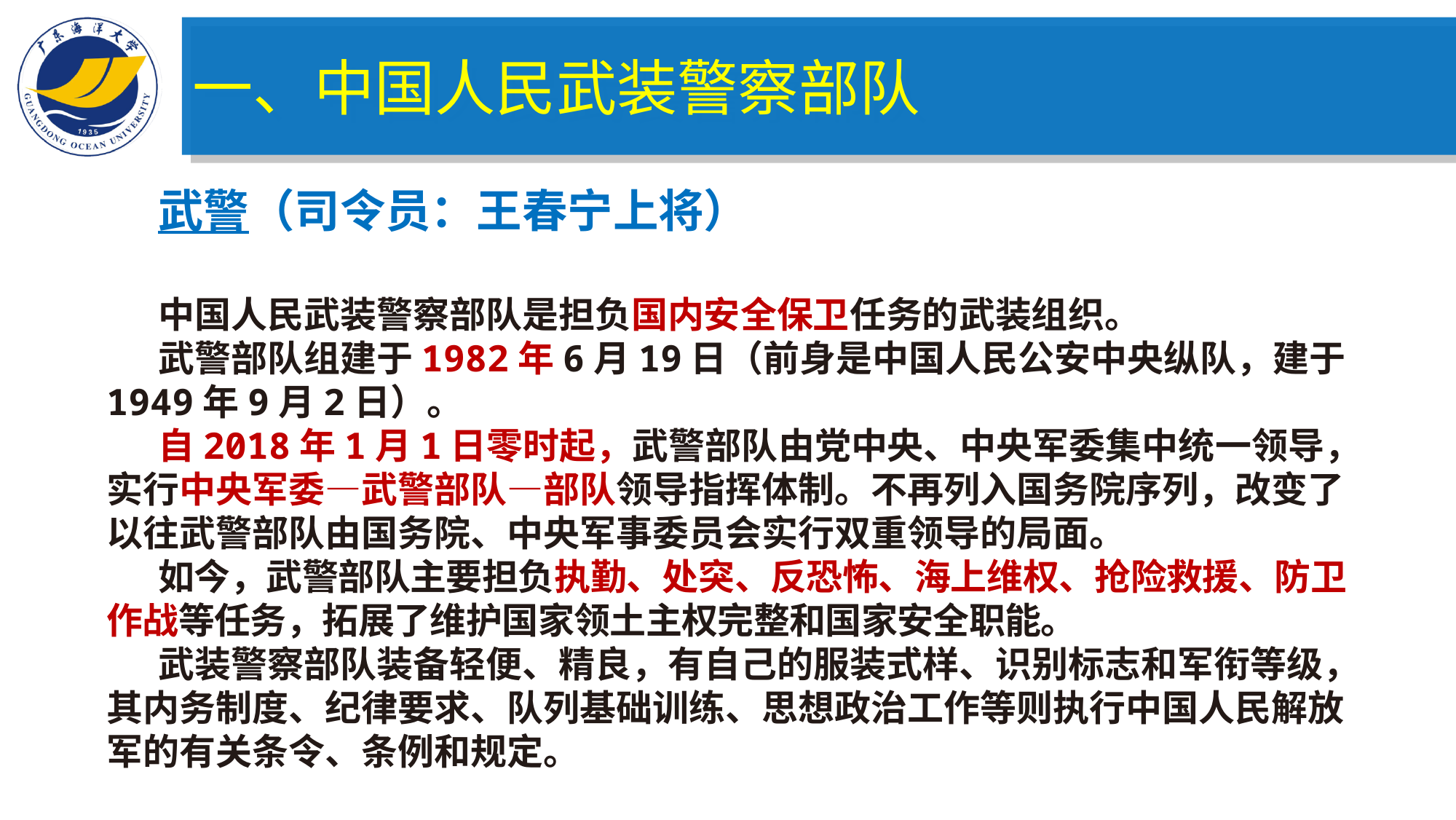

一、中国人民武装警察部队
武警（司令员：王春宁上将）

中国人民武装警察部队是担负国内安全保卫任务的武装组织。
武警部队组建于1982年6月19日（前身是中国人民公安中央纵队，建于1949年9月2日）。
自2018年1月1日零时起，武警部队由党中央、中央军委集中统一领导，实行中央军委—武警部队—部队领导指挥体制。不再列入国务院序列，改变了以往武警部队由国务院、中央军事委员会实行双重领导的局面。
如今，武警部队主要担负执勤、处突、反恐怖、海上维权、抢险救援、防卫作战等任务，拓展了维护国家领土主权完整和国家安全职能。
武装警察部队装备轻便、精良，有自己的服装式样、识别标志和军衔等级，其内务制度、纪律要求、队列基础训练、思想政治工作等则执行中国人民解放军的有关条令、条例和规定。